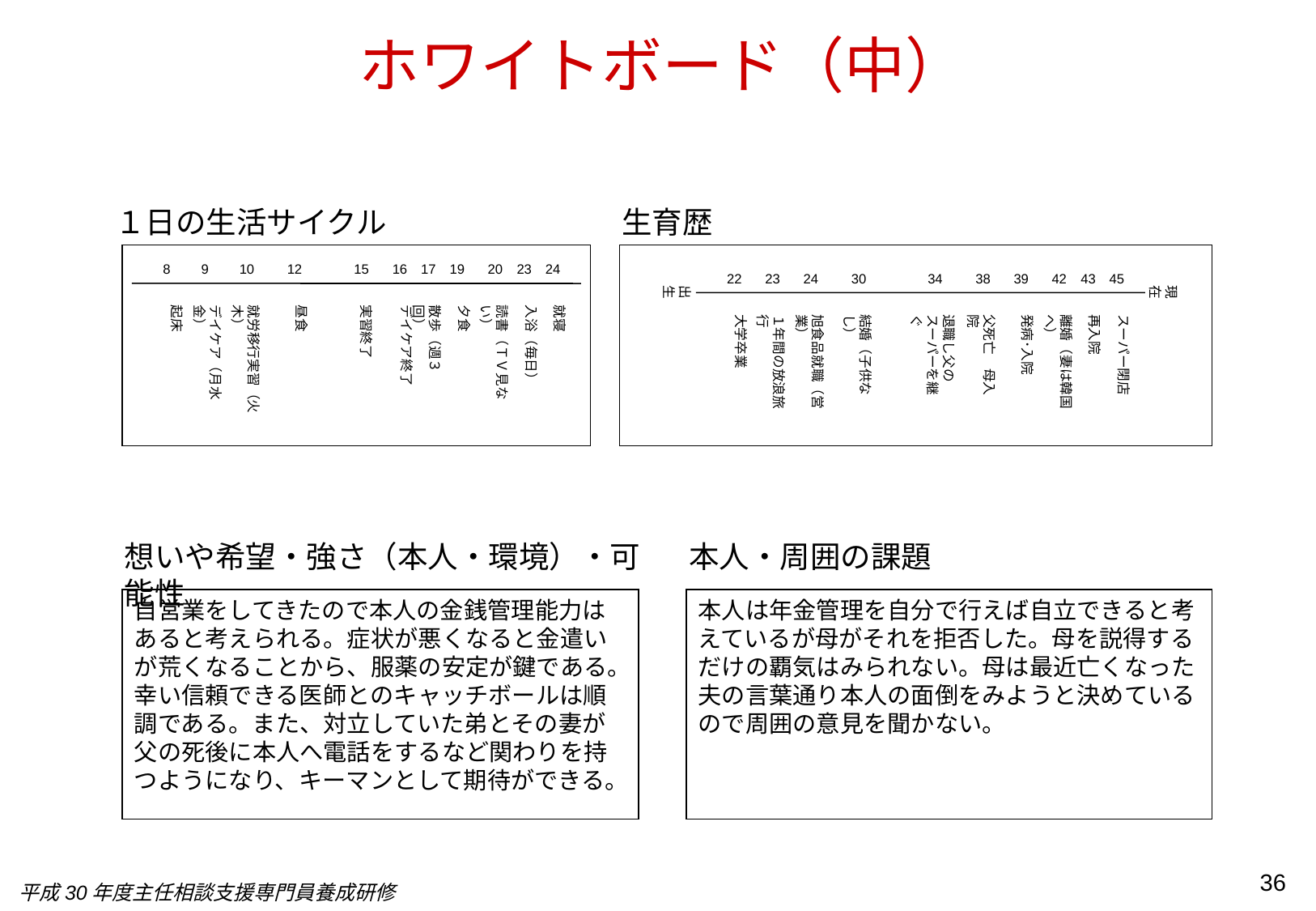

ホワイトボード（中）
生育歴
１日の生活サイクル

15
16
8
9
10
12
17
19
20
23
24
22
23
24
30
34
38
39
42
43
45
出生
現在

実習終了
デイケア終了
起床
デイケア（月水金）
昼食
散歩（週３回）
夕食
読書（ＴＶ見ない）
入浴（毎日）
就寝
就労移行実習（火木）
大学卒業
１年間の放浪旅行
結婚（子供なし）
退職し父のスーパーを継ぐ
父死亡　母入院
発病･入院
離婚（妻は韓国へ）
再入院
スーパー閉店
旭食品就職（営業）
想いや希望・強さ（本人・環境）・可能性
本人・周囲の課題
自営業をしてきたので本人の金銭管理能力はあると考えられる。症状が悪くなると金遣いが荒くなることから、服薬の安定が鍵である。幸い信頼できる医師とのキャッチボールは順調である。また、対立していた弟とその妻が父の死後に本人へ電話をするなど関わりを持つようになり、キーマンとして期待ができる。
本人は年金管理を自分で行えば自立できると考えているが母がそれを拒否した。母を説得するだけの覇気はみられない。母は最近亡くなった夫の言葉通り本人の面倒をみようと決めているので周囲の意見を聞かない。

36
平成30年度主任相談支援専門員養成研修